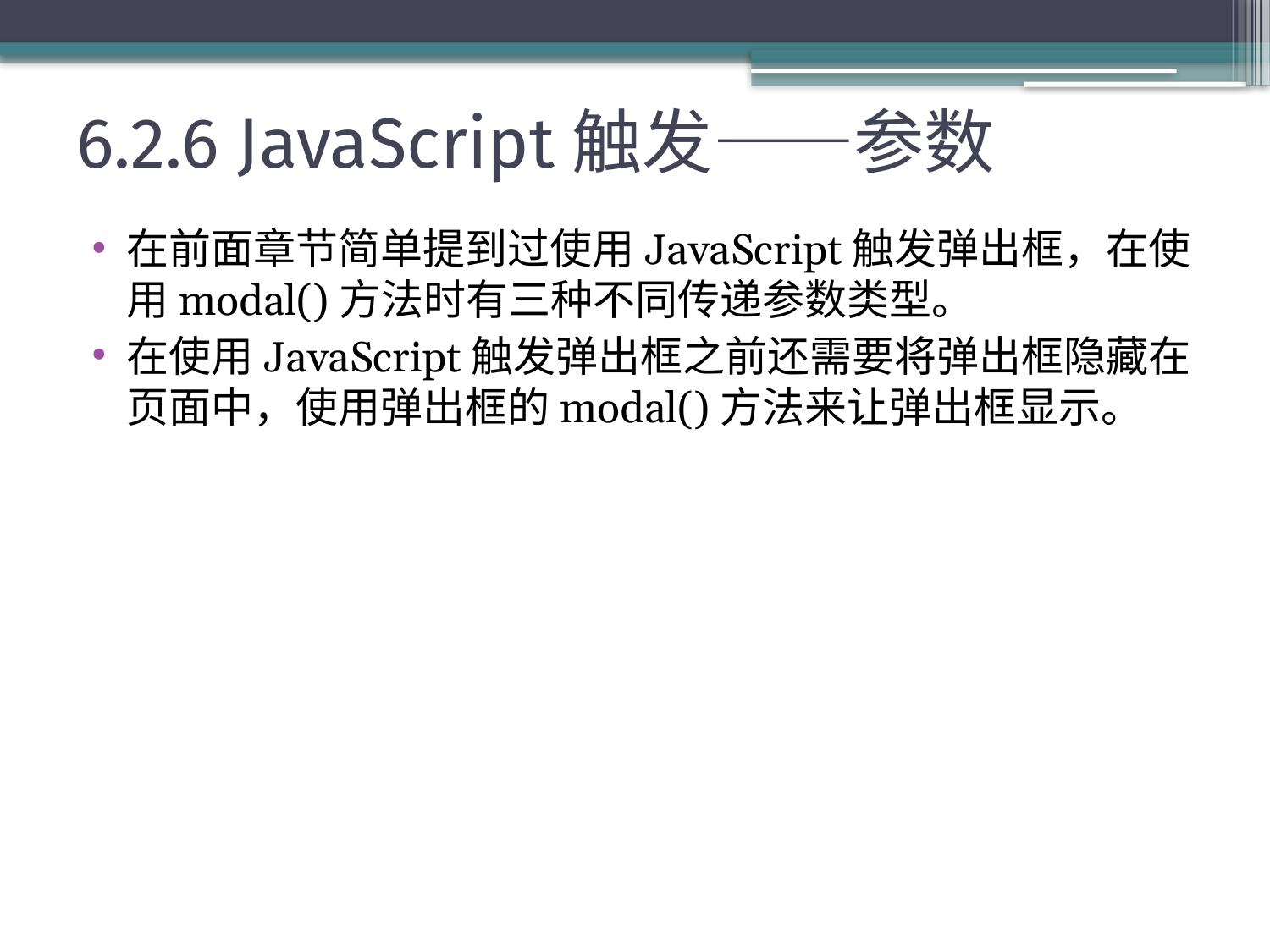

# 6.2.6 JavaScript触发——参数
在前面章节简单提到过使用JavaScript触发弹出框，在使用modal()方法时有三种不同传递参数类型。
在使用JavaScript触发弹出框之前还需要将弹出框隐藏在页面中，使用弹出框的modal()方法来让弹出框显示。